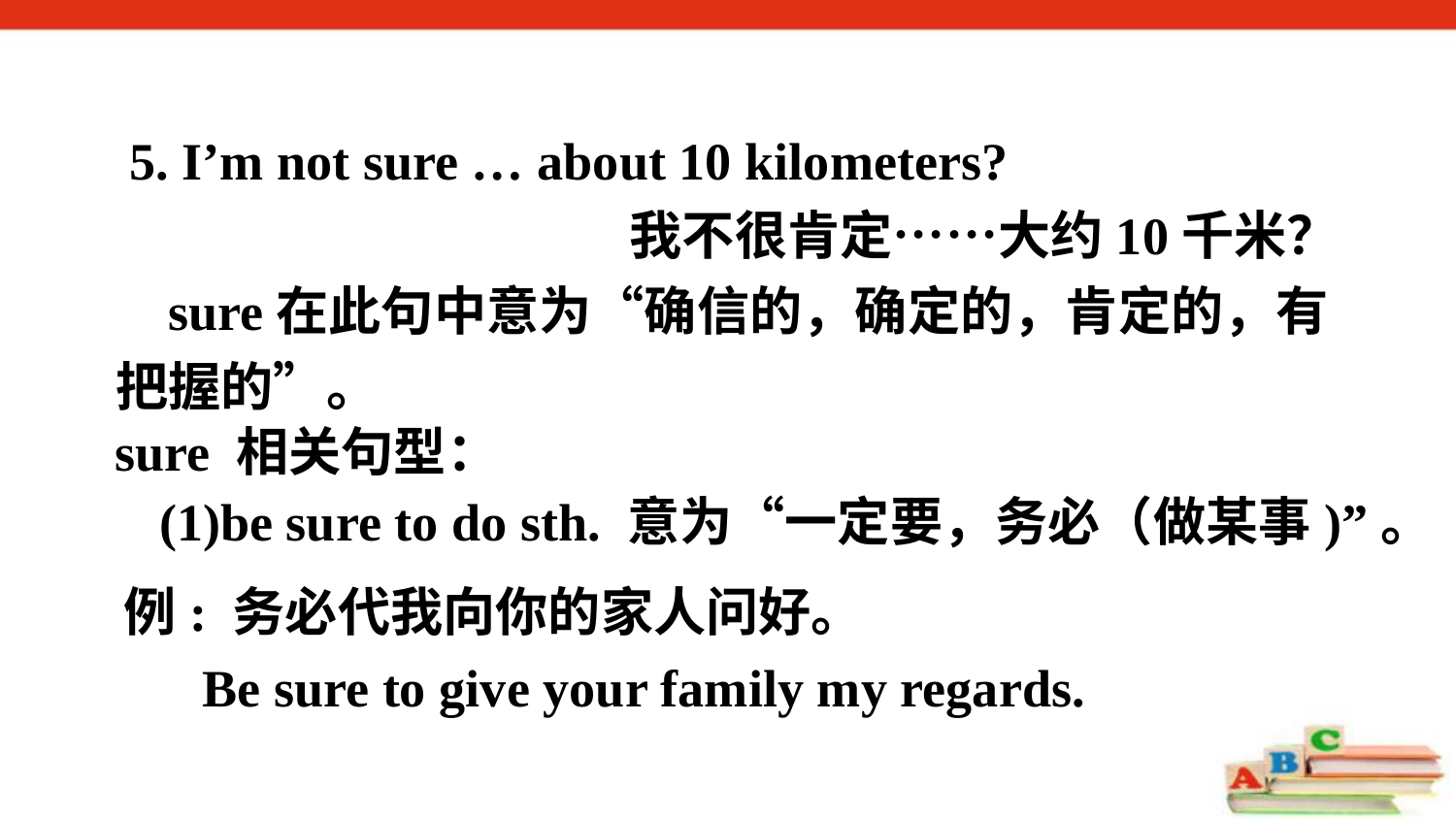

5. I’m not sure … about 10 kilometers?
                                         我不很肯定……大约10千米？
    sure在此句中意为“确信的，确定的，肯定的，有把握的”。
sure 相关句型：
(1)be sure to do sth. 意为“一定要，务必（做某事)”。
例: 务必代我向你的家人问好。
      Be sure to give your family my regards.